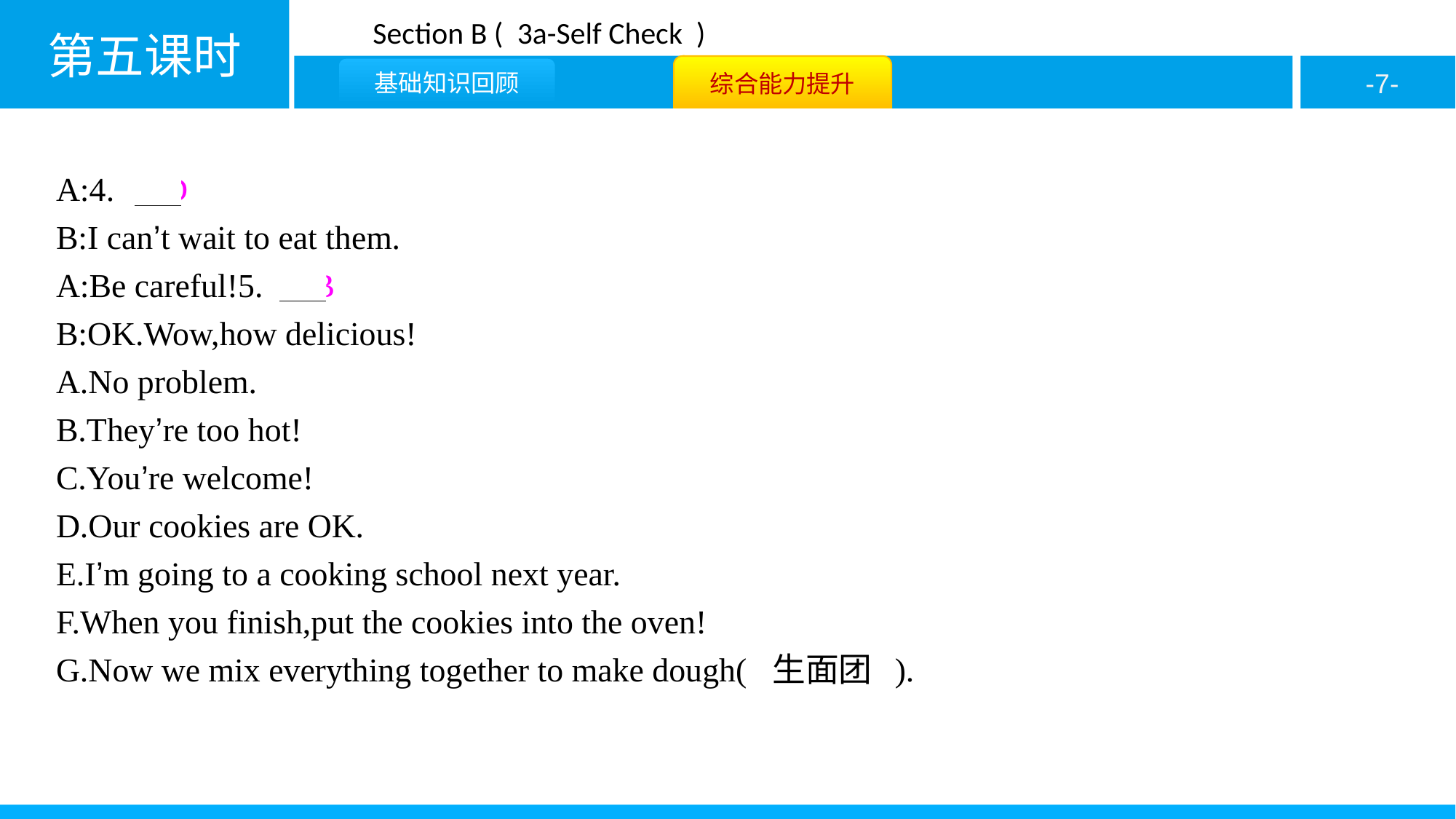

A:4.　D
B:I can’t wait to eat them.
A:Be careful!5.　B
B:OK.Wow,how delicious!
A.No problem.
B.They’re too hot!
C.You’re welcome!
D.Our cookies are OK.
E.I’m going to a cooking school next year.
F.When you finish,put the cookies into the oven!
G.Now we mix everything together to make dough(  生面团  ).